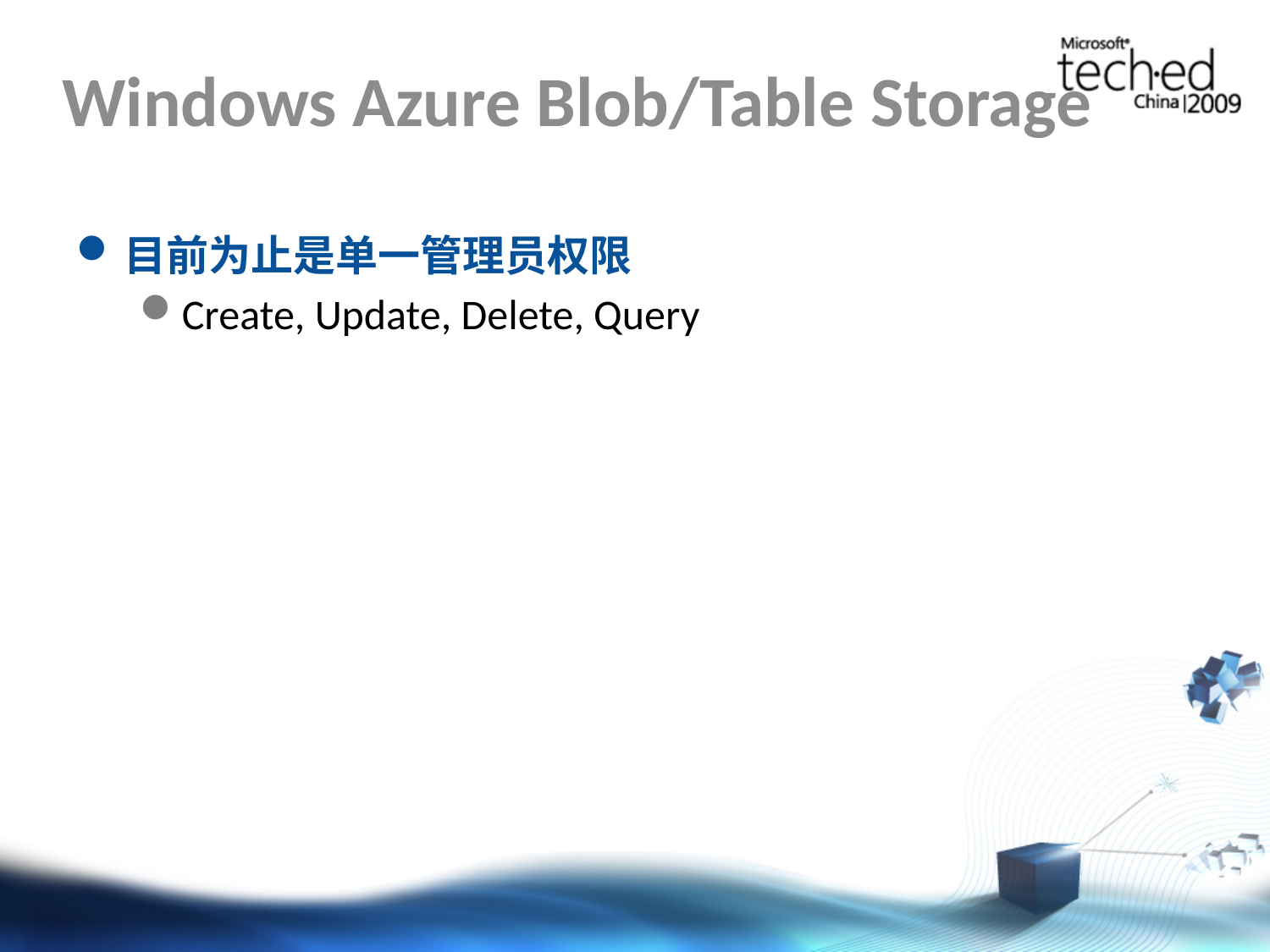

# Windows Azure Blob/Table Storage
目前为止是单一管理员权限
Create, Update, Delete, Query